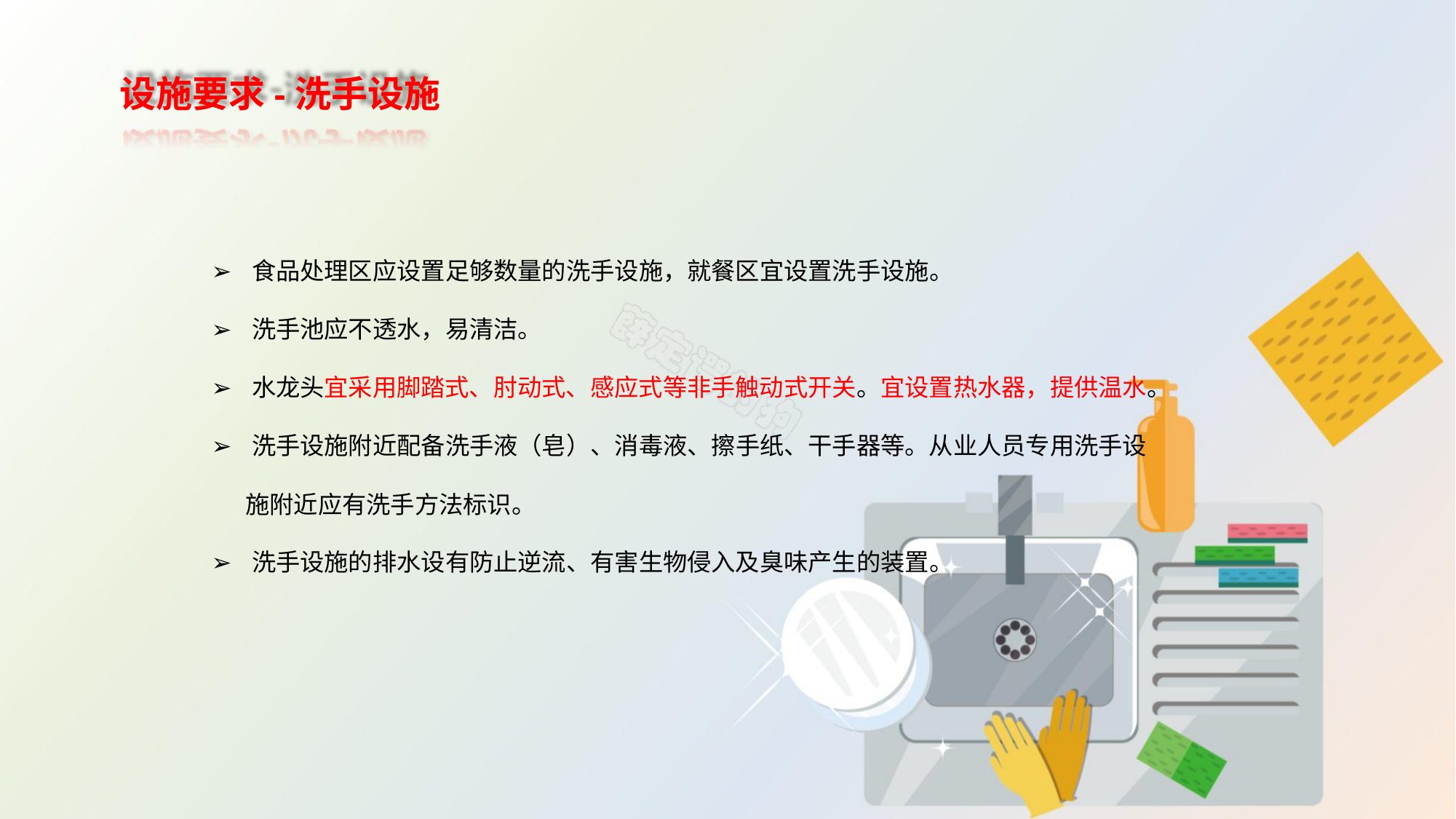

设施要求-洗手设施
➢ 食品处理区应设置足够数量的洗手设施，就餐区宜设置洗手设施。
➢ 洗手池应不透水，易清洁。
➢ 水龙头宜采用脚踏式、肘动式、感应式等非手触动式开关。宜设置热水器，提供温水。
➢ 洗手设施附近配备洗手液（皂）、消毒液、擦手纸、干手器等。从业人员专用洗手设
施附近应有洗手方法标识。
➢ 洗手设施的排水设有防止逆流、有害生物侵入及臭味产生的装置。